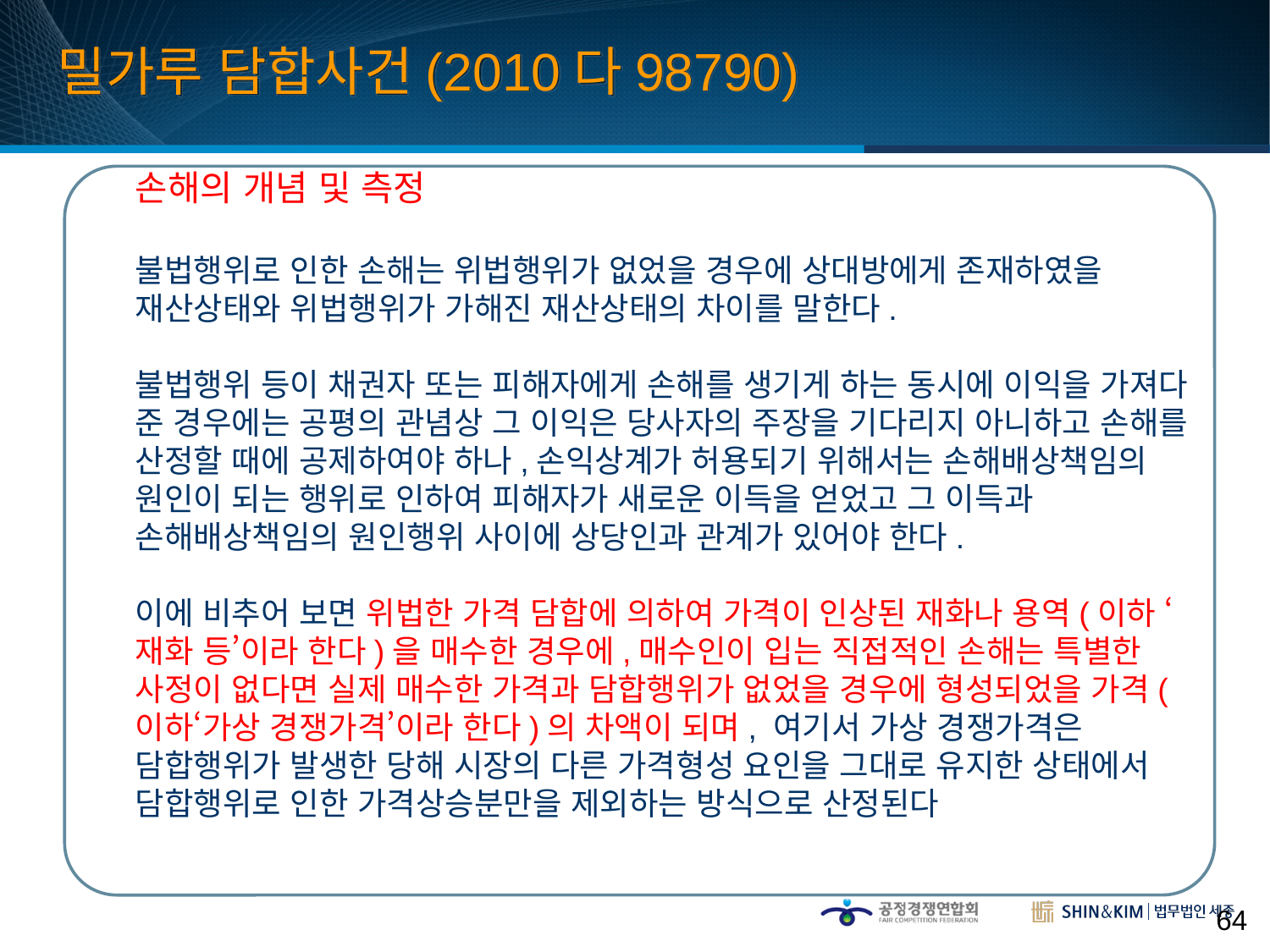

밀가루 담합사건(2010다98790)
손해의 개념 및 측정

불법행위로 인한 손해는 위법행위가 없었을 경우에 상대방에게 존재하였을 재산상태와 위법행위가 가해진 재산상태의 차이를 말한다.

불법행위 등이 채권자 또는 피해자에게 손해를 생기게 하는 동시에 이익을 가져다 준 경우에는 공평의 관념상 그 이익은 당사자의 주장을 기다리지 아니하고 손해를 산정할 때에 공제하여야 하나,손익상계가 허용되기 위해서는 손해배상책임의 원인이 되는 행위로 인하여 피해자가 새로운 이득을 얻었고 그 이득과 손해배상책임의 원인행위 사이에 상당인과 관계가 있어야 한다.

이에 비추어 보면 위법한 가격 담합에 의하여 가격이 인상된 재화나 용역(이하 ‘재화 등’이라 한다)을 매수한 경우에,매수인이 입는 직접적인 손해는 특별한 사정이 없다면 실제 매수한 가격과 담합행위가 없었을 경우에 형성되었을 가격(이하‘가상 경쟁가격’이라 한다)의 차액이 되며, 여기서 가상 경쟁가격은 담합행위가 발생한 당해 시장의 다른 가격형성 요인을 그대로 유지한 상태에서 담합행위로 인한 가격상승분만을 제외하는 방식으로 산정된다

64